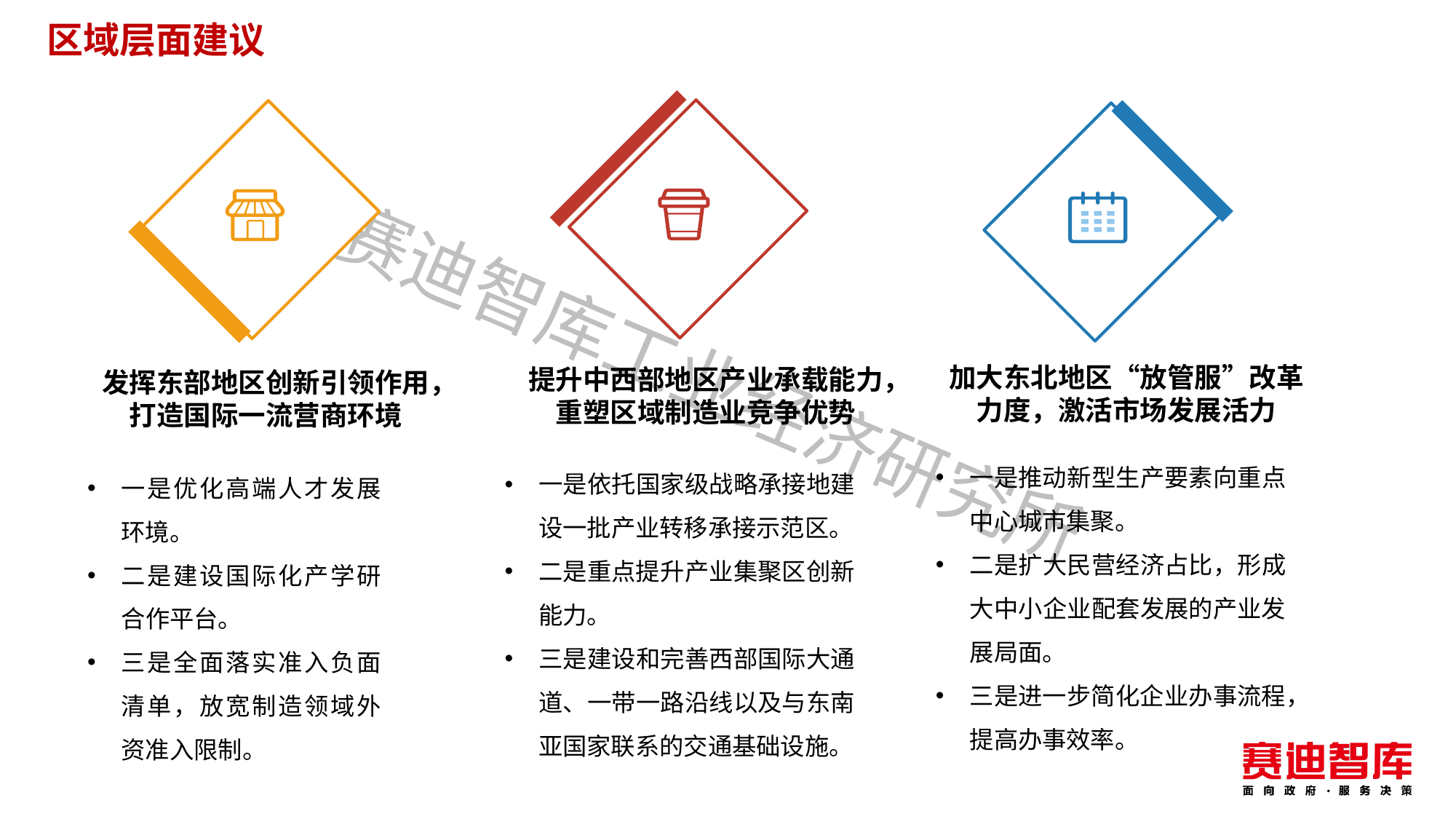

区域层面建议

加大东北地区“放管服”改革力度，激活市场发展活力
提升中西部地区产业承载能力，重塑区域制造业竞争优势
发挥东部地区创新引领作用，打造国际一流营商环境
一是推动新型生产要素向重点中心城市集聚。
二是扩大民营经济占比，形成大中小企业配套发展的产业发展局面。
三是进一步简化企业办事流程，提高办事效率。
一是依托国家级战略承接地建设一批产业转移承接示范区。
二是重点提升产业集聚区创新能力。
三是建设和完善西部国际大通道、一带一路沿线以及与东南亚国家联系的交通基础设施。
一是优化高端人才发展环境。
二是建设国际化产学研合作平台。
三是全面落实准入负面清单，放宽制造领域外资准入限制。